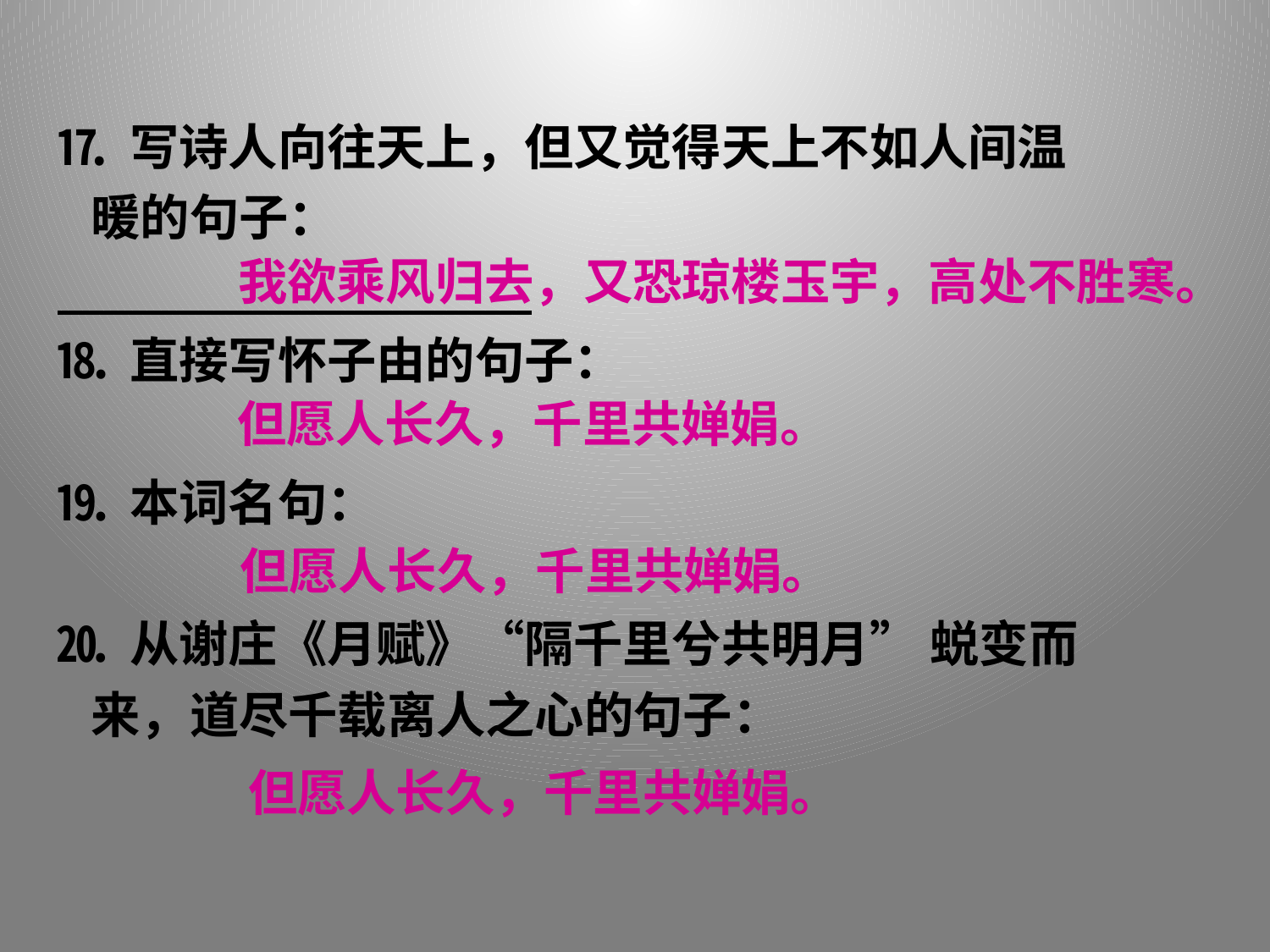

⒘ 写诗人向往天上，但又觉得天上不如人间温
   暖的句子：

⒙ 直接写怀子由的句子：

⒚ 本词名句：

⒛ 从谢庄《月赋》“隔千里兮共明月” 蜕变而
   来，道尽千载离人之心的句子：
我欲乘风归去，又恐琼楼玉宇，高处不胜寒。

但愿人长久，千里共婵娟。
但愿人长久，千里共婵娟。
但愿人长久，千里共婵娟。